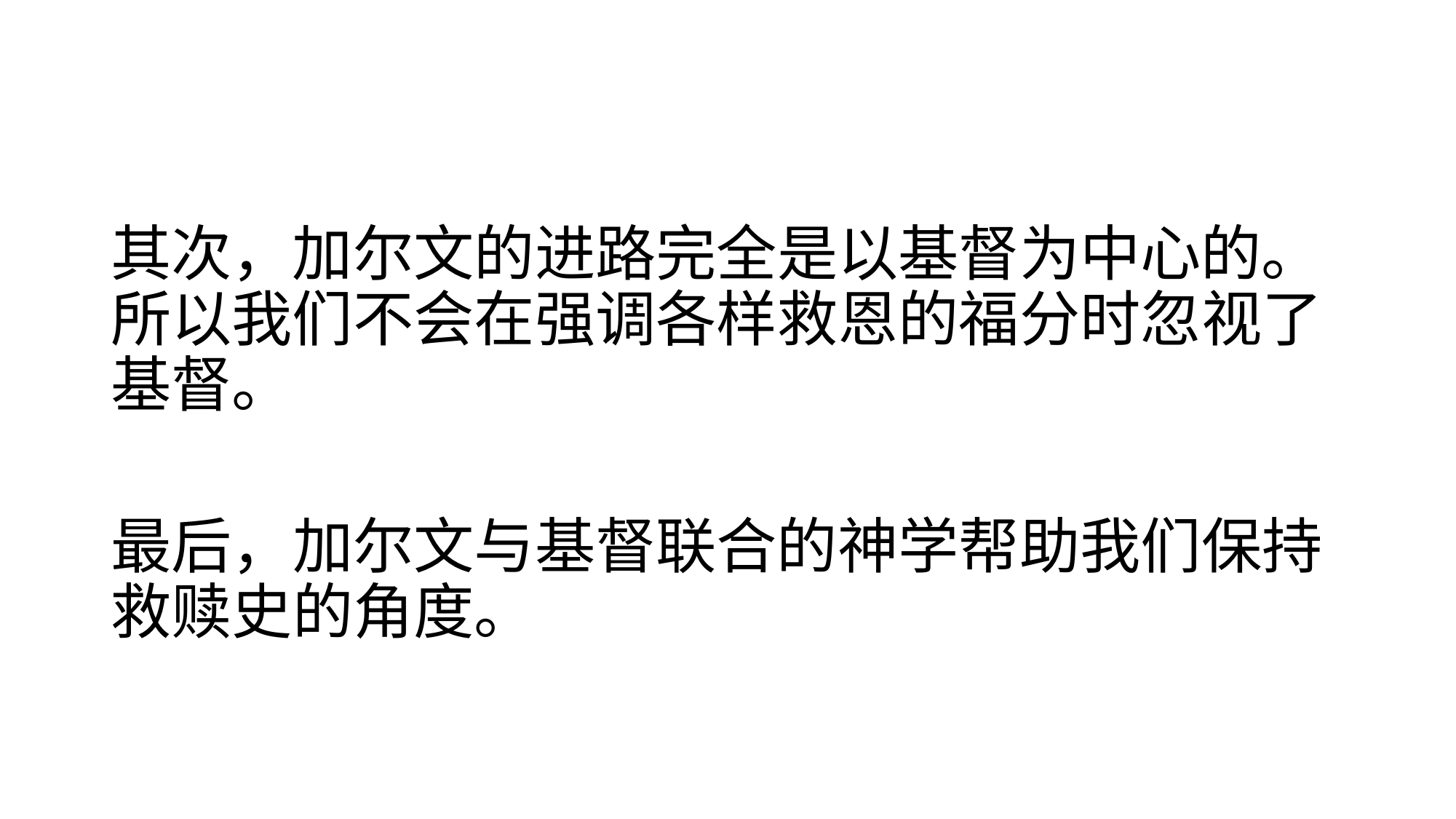

#
其次，加尔文的进路完全是以基督为中心的。所以我们不会在强调各样救恩的福分时忽视了基督。

最后，加尔文与基督联合的神学帮助我们保持救赎史的角度。